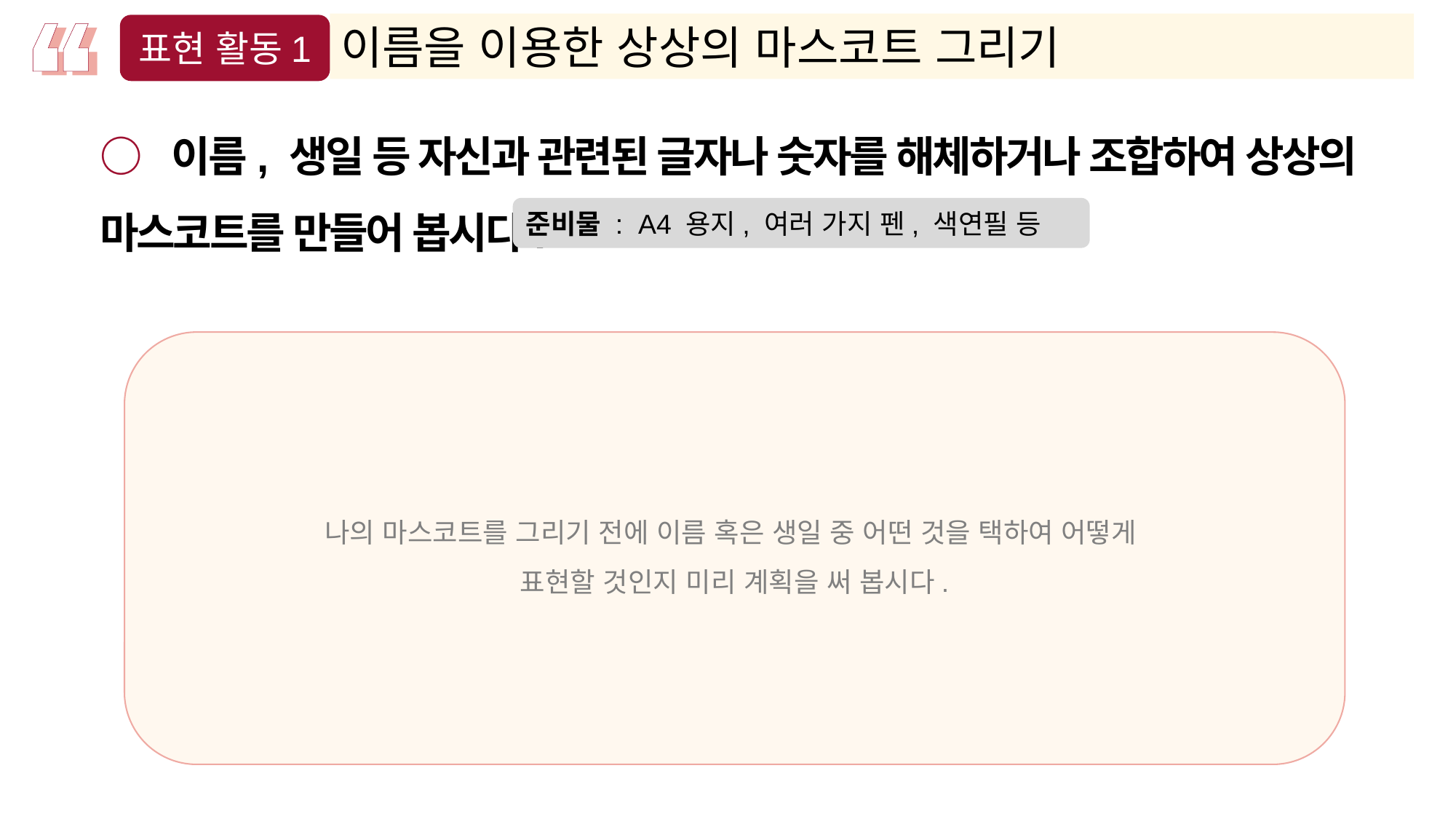

“
“
이름을 이용한 상상의 마스코트 그리기
표현 활동1
○  이름, 생일 등 자신과 관련된 글자나 숫자를 해체하거나 조합하여 상상의 마스코트를 만들어 봅시다.
준비물 :  A4 용지, 여러 가지 펜, 색연필 등
나의 마스코트를 그리기 전에 이름 혹은 생일 중 어떤 것을 택하여 어떻게
표현할 것인지 미리 계획을 써 봅시다.